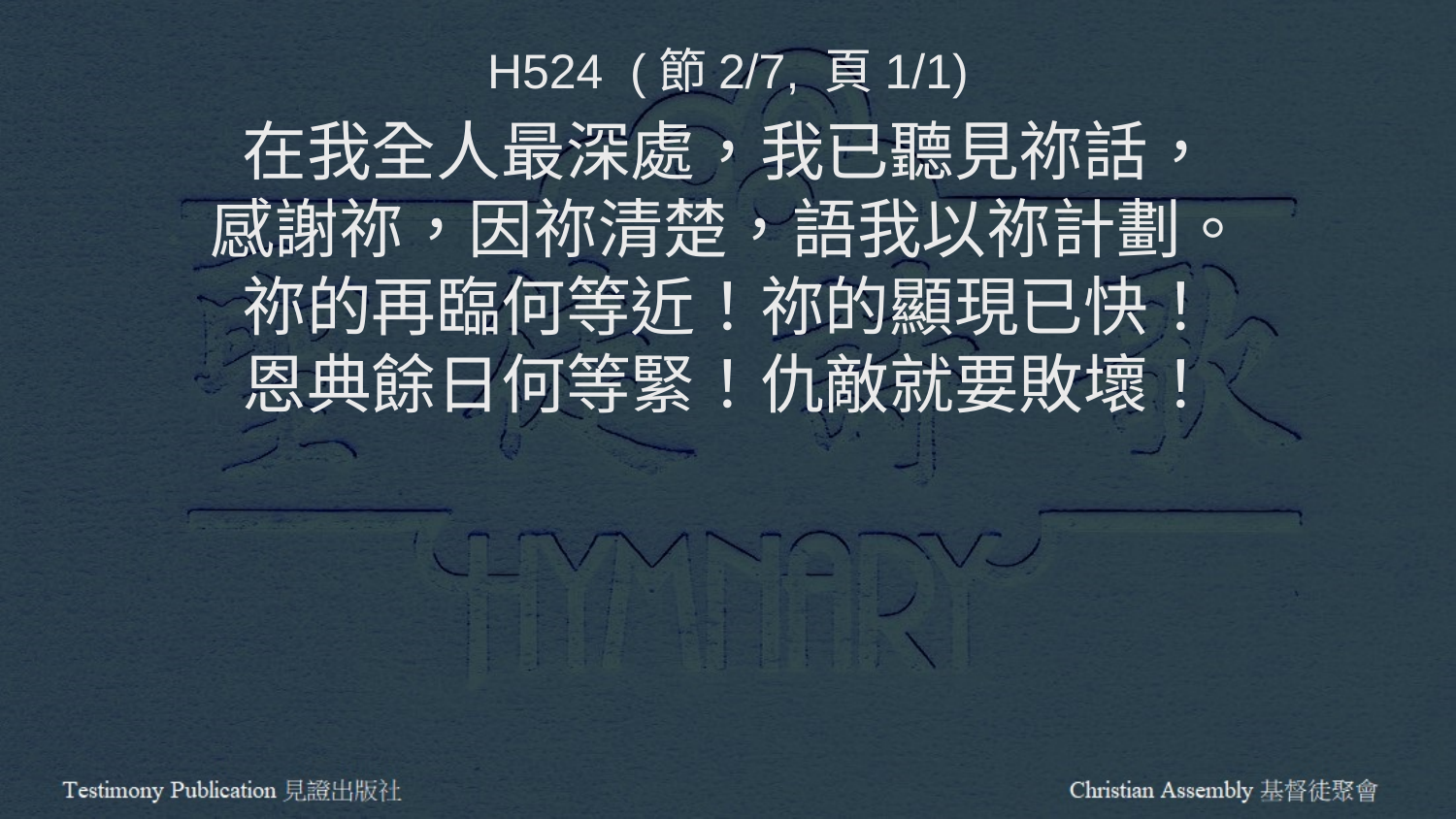

H524  (節2/7, 頁1/1)
在我全人最深處，我已聽見祢話，
感謝祢，因祢清楚，語我以祢計劃。
祢的再臨何等近！祢的顯現已快！
恩典餘日何等緊！仇敵就要敗壞！